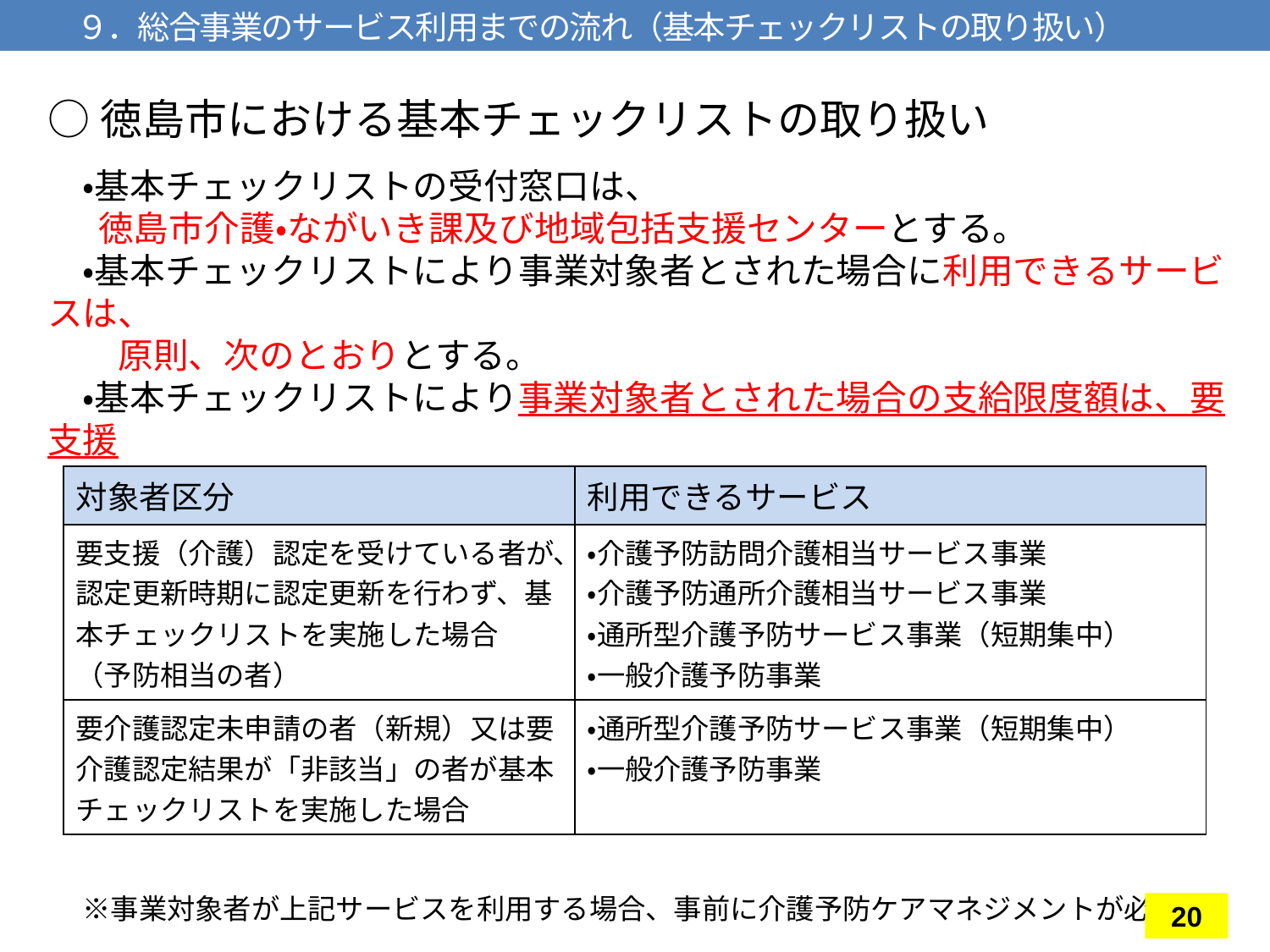

９．総合事業のサービス利用までの流れ（基本チェックリストの取り扱い）
○徳島市における基本チェックリストの取り扱い

　・基本チェックリストの受付窓口は、
　  徳島市介護・ながいき課及び地域包括支援センターとする。
　・基本チェックリストにより事業対象者とされた場合に利用できるサービスは、
　　原則、次のとおりとする。
　・基本チェックリストにより事業対象者とされた場合の支給限度額は、要支援
　　１相当とする。

　※事業対象者が上記サービスを利用する場合、事前に介護予防ケアマネジメントが必要。

| 対象者区分 | 利用できるサービス |
| --- | --- |
| 要支援（介護）認定を受けている者が、認定更新時期に認定更新を行わず、基本チェックリストを実施した場合 （予防相当の者） | ・介護予防訪問介護相当サービス事業 ・介護予防通所介護相当サービス事業 ・通所型介護予防サービス事業（短期集中） ・一般介護予防事業 |
| 要介護認定未申請の者（新規）又は要介護認定結果が「非該当」の者が基本チェックリストを実施した場合 | ・通所型介護予防サービス事業（短期集中） ・一般介護予防事業 |
20